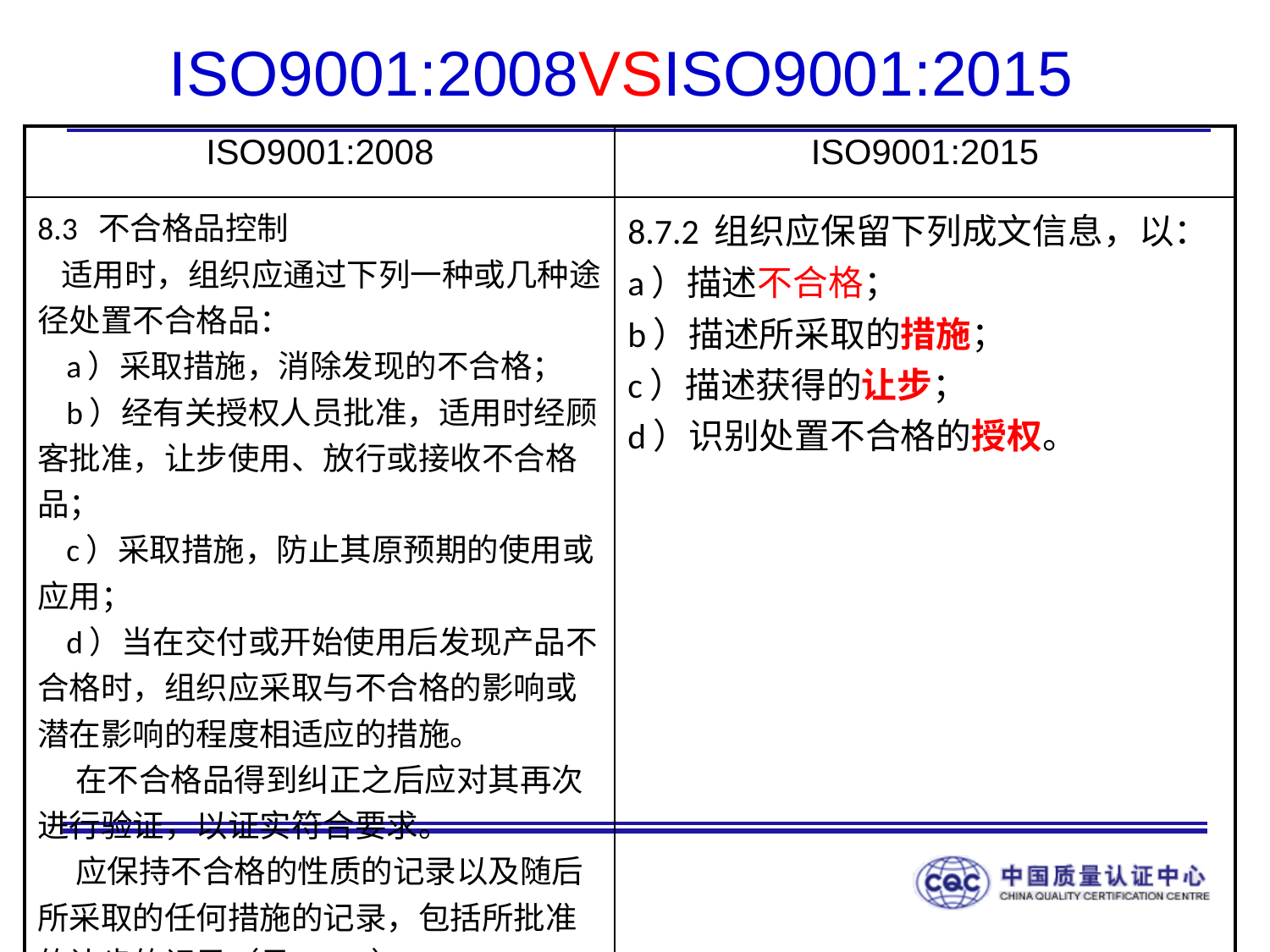

# ISO9001:2008VSISO9001:2015
| ISO9001:2008 | ISO9001:2015 |
| --- | --- |
| 8.3 不合格品控制 适用时，组织应通过下列一种或几种途径处置不合格品： a）采取措施，消除发现的不合格； b）经有关授权人员批准，适用时经顾客批准，让步使用、放行或接收不合格品； c）采取措施，防止其原预期的使用或应用； d）当在交付或开始使用后发现产品不合格时，组织应采取与不合格的影响或潜在影响的程度相适应的措施。 在不合格品得到纠正之后应对其再次进行验证，以证实符合要求。 应保持不合格的性质的记录以及随后所采取的任何措施的记录，包括所批准的让步的记录（见4.2.4）。 | 8.7.2 组织应保留下列成文信息，以： a）描述不合格； b）描述所采取的措施； c）描述获得的让步； d）识别处置不合格的授权。 |
211